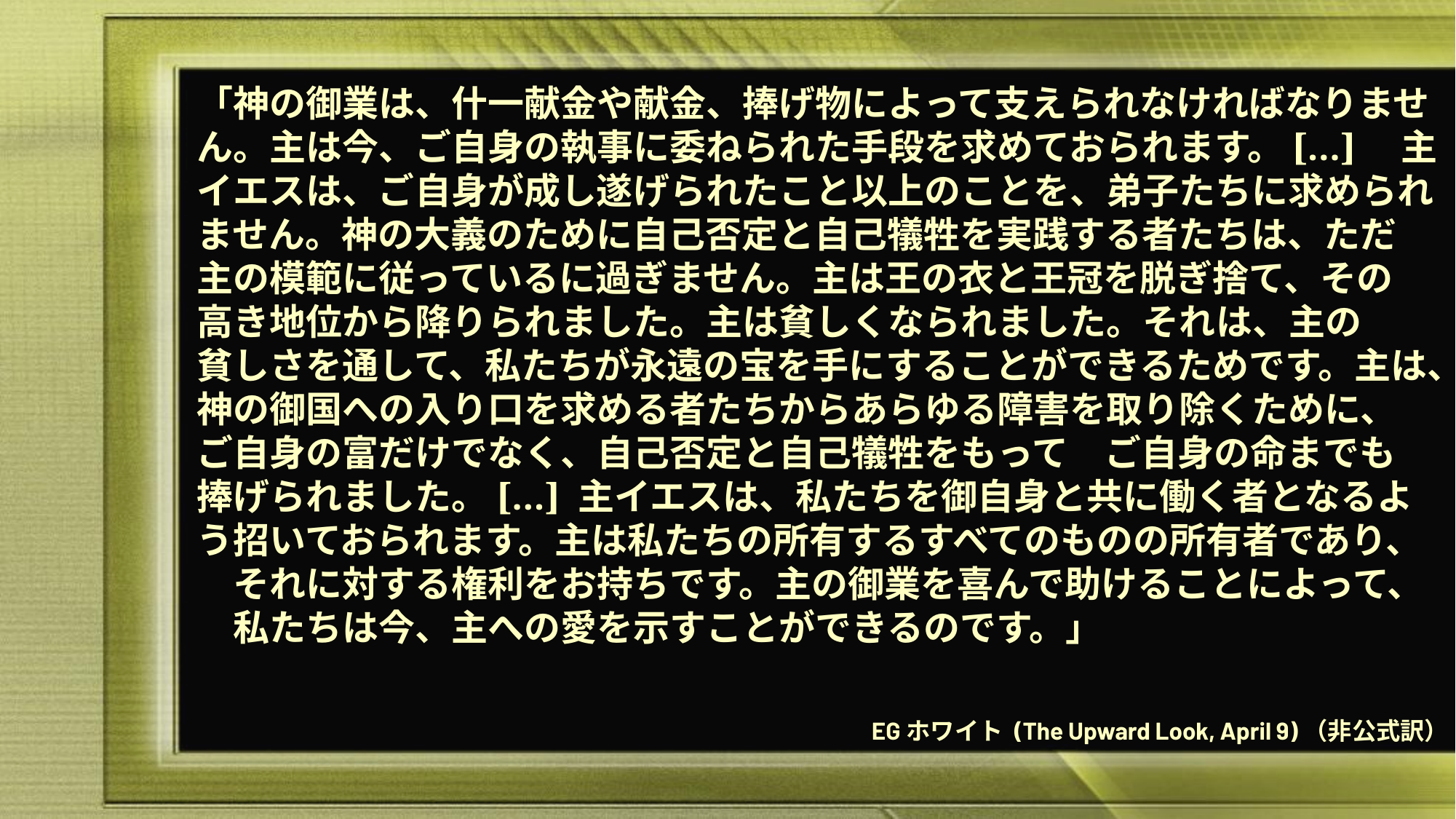

「神の御業は、什一献金や献金、捧げ物によって支えられなければなりません。主は今、ご自身の執事に委ねられた手段を求めておられます。[…]　主イエスは、ご自身が成し遂げられたこと以上のことを、弟子たちに求められません。神の大義のために自己否定と自己犠牲を実践する者たちは、ただ　主の模範に従っているに過ぎません。主は王の衣と王冠を脱ぎ捨て、その　高き地位から降りられました。主は貧しくなられました。それは、主の　　貧しさを通して、私たちが永遠の宝を手にすることができるためです。主は、神の御国への入り口を求める者たちからあらゆる障害を取り除くために、　ご自身の富だけでなく、自己否定と自己犠牲をもって　ご自身の命までも　捧げられました。[…] 主イエスは、私たちを御自身と共に働く者となるよう招いておられます。主は私たちの所有するすべてのものの所有者であり、　それに対する権利をお持ちです。主の御業を喜んで助けることによって、　私たちは今、主への愛を示すことができるのです。」
EGホワイト (The Upward Look, April 9)（非公式訳）